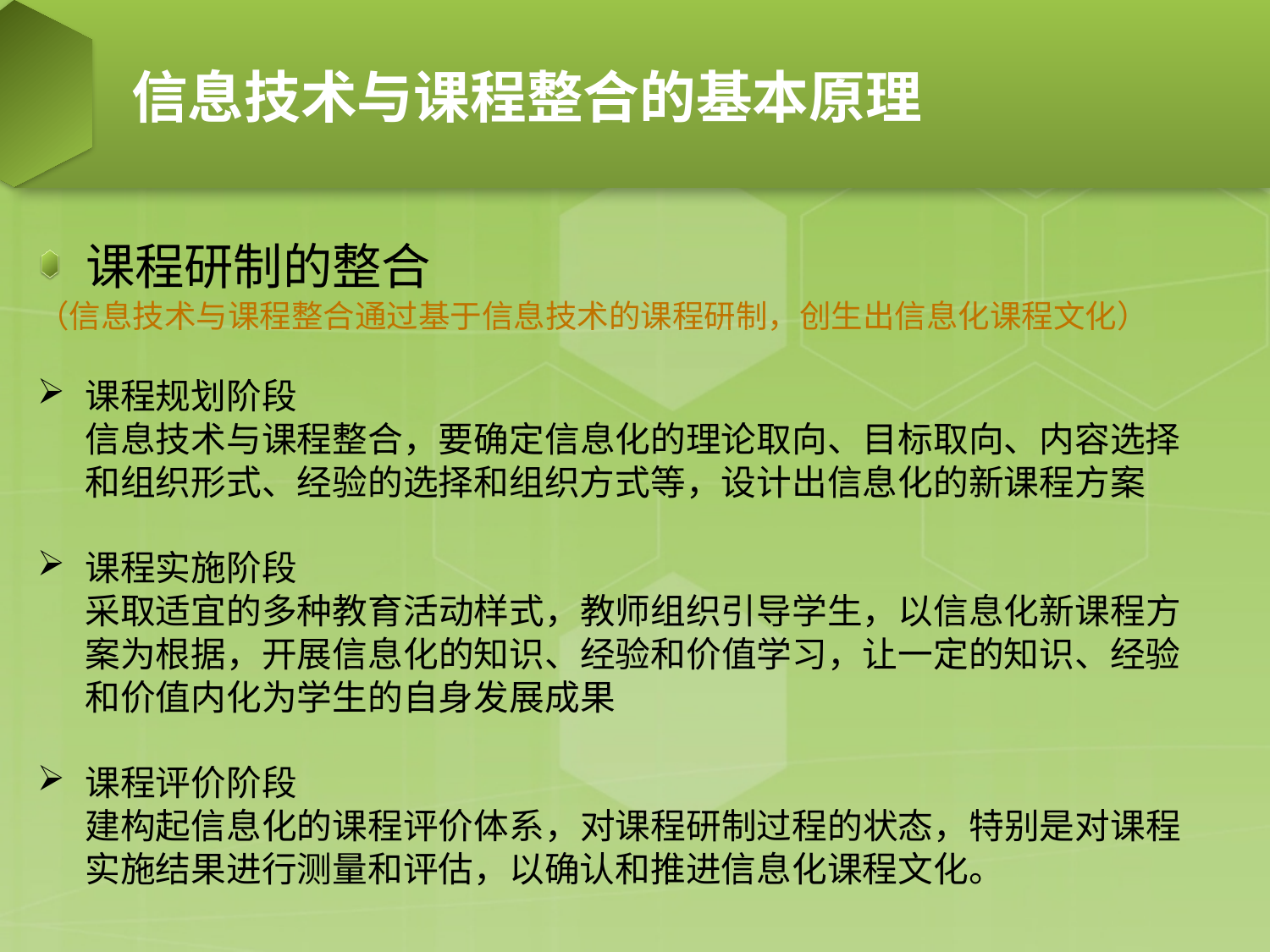

# 信息技术与课程整合的基本原理
课程研制的整合
（信息技术与课程整合通过基于信息技术的课程研制，创生出信息化课程文化）

课程规划阶段
     信息技术与课程整合，要确定信息化的理论取向、目标取向、内容选择
     和组织形式、经验的选择和组织方式等，设计出信息化的新课程方案

课程实施阶段
     采取适宜的多种教育活动样式，教师组织引导学生，以信息化新课程方
     案为根据，开展信息化的知识、经验和价值学习，让一定的知识、经验
     和价值内化为学生的自身发展成果

课程评价阶段
     建构起信息化的课程评价体系，对课程研制过程的状态，特别是对课程
     实施结果进行测量和评估，以确认和推进信息化课程文化。